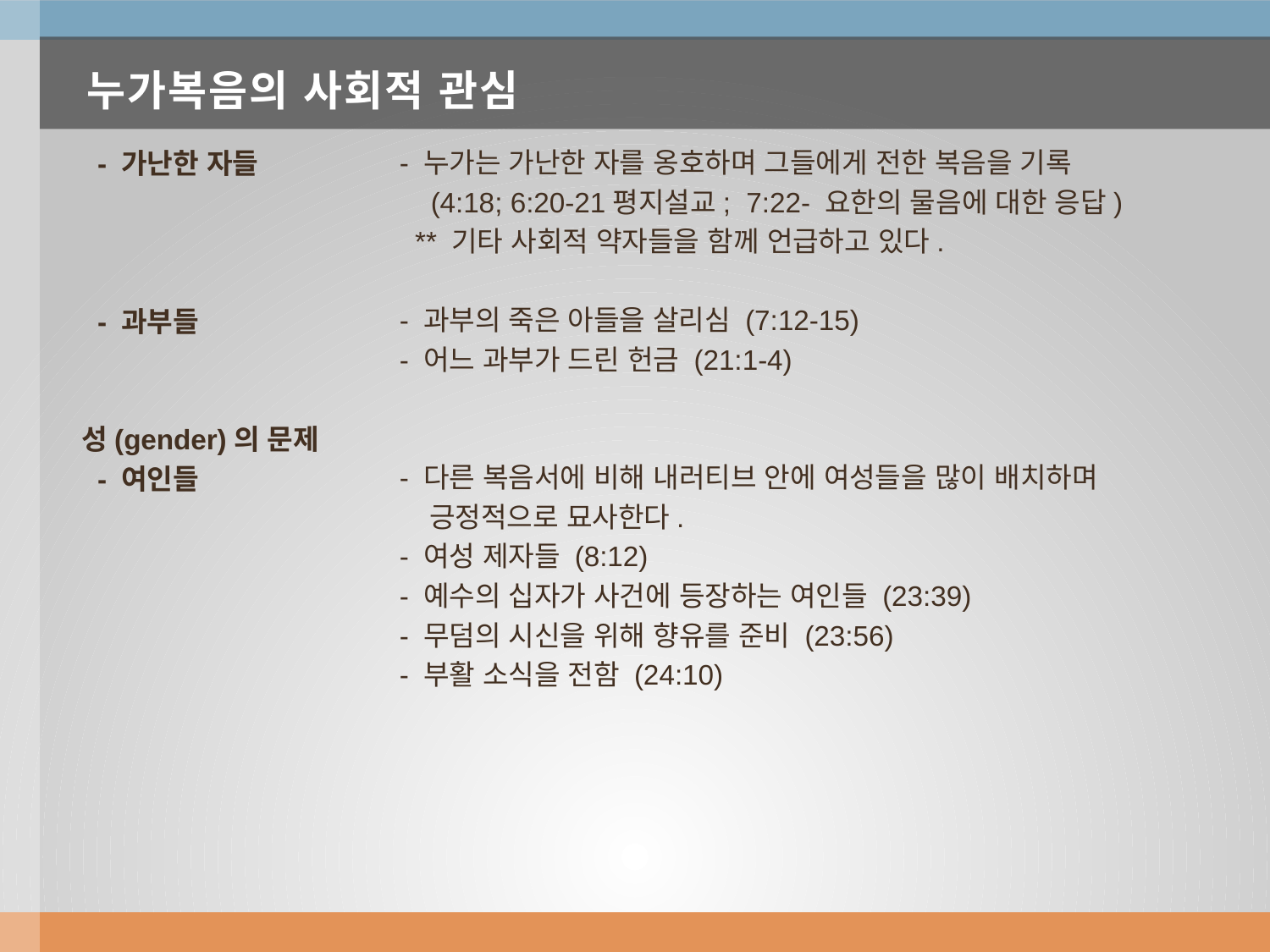

# 누가복음의 사회적 관심
- 누가는 가난한 자를 옹호하며 그들에게 전한 복음을 기록
    (4:18; 6:20-21평지설교;  7:22- 요한의 물음에 대한 응답)
  ** 기타 사회적 약자들을 함께 언급하고 있다.

- 과부의 죽은 아들을 살리심 (7:12-15)
- 어느 과부가 드린 헌금 (21:1-4)

- 다른 복음서에 비해 내러티브 안에 여성들을 많이 배치하며
   긍정적으로 묘사한다.
- 여성 제자들 (8:12)
- 예수의 십자가 사건에 등장하는 여인들 (23:39)
- 무덤의 시신을 위해 향유를 준비 (23:56)
- 부활 소식을 전함 (24:10)

  - 가난한 자들

  - 과부들

성(gender)의 문제
  - 여인들